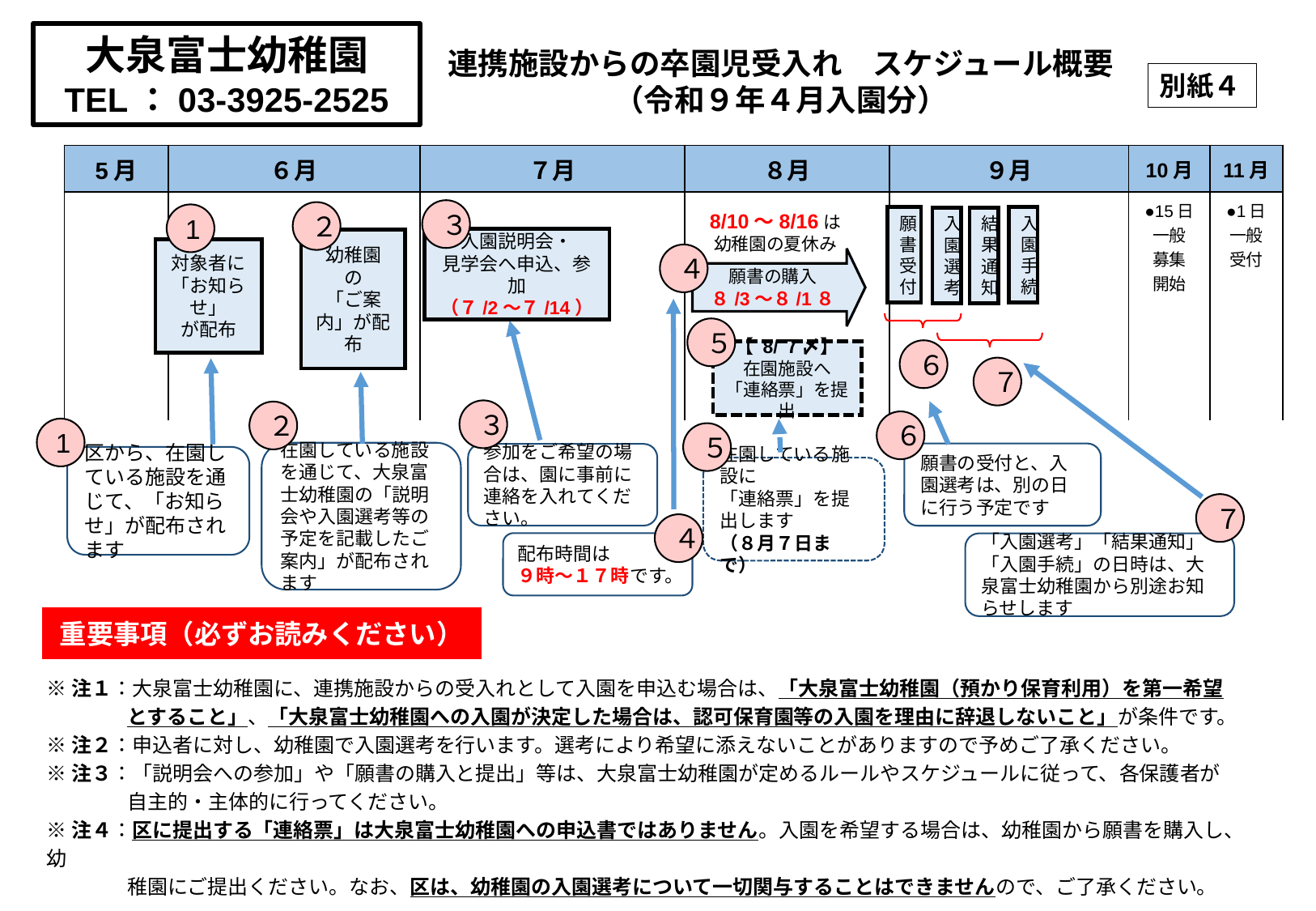

大泉富士幼稚園
TEL：03-3925-2525
連携施設からの卒園児受入れ　スケジュール概要
（令和９年４月入園分）
別紙４
|  |  | 5月 | ６月 | ７月 | ８月 | ９月 | 10月 | 11月 |
| --- | --- | --- | --- | --- | --- | --- | --- | --- |
|  |  |  |  |  |  |  | ●15日 一般 募集 開始 | ●1日 一般 受付 |
|  |  |  |  |  |  |  |  |  |
３
２
1
8/10～8/16は
幼稚園の夏休み
願書受付
入園手続
結果通知
入園選考
入園説明会・
見学会へ申込、参加
（７/2～７/14）
幼稚園
の
「ご案内」が配布
対象者に
「お知らせ」
が配布
４
願書の購入
８/3～８/1８

５
６
【 8/７〆】
在園施設へ
「連絡票」を提出
７
３
２
６
1
５
在園している施設を通じて、大泉富士幼稚園の「説明会や入園選考等の予定を記載したご案内」が配布されます
願書の受付と、入園選考は、別の日に行う予定です
参加をご希望の場合は、園に事前に連絡を入れてください。
区から、在園している施設を通じて、「お知らせ」が配布されます
在園している施設に
「連絡票」を提出します
（８月７日まで）
７
４
配布時間は
９時～１７時です。
「入園選考」「結果通知」「入園手続」の日時は、大泉富士幼稚園から別途お知らせします
重要事項（必ずお読みください）
※注１：大泉富士幼稚園に、連携施設からの受入れとして入園を申込む場合は、「大泉富士幼稚園（預かり保育利用）を第一希望
　　　　とすること」、「大泉富士幼稚園への入園が決定した場合は、認可保育園等の入園を理由に辞退しないこと」が条件です。
※注２：申込者に対し、幼稚園で入園選考を行います。選考により希望に添えないことがありますので予めご了承ください。
※注３：「説明会への参加」や「願書の購入と提出」等は、大泉富士幼稚園が定めるルールやスケジュールに従って、各保護者が
　　　　自主的・主体的に行ってください。
※注４：区に提出する「連絡票」は大泉富士幼稚園への申込書ではありません。入園を希望する場合は、幼稚園から願書を購入し、幼
　　　　稚園にご提出ください。なお、区は、幼稚園の入園選考について一切関与することはできませんので、ご了承ください。